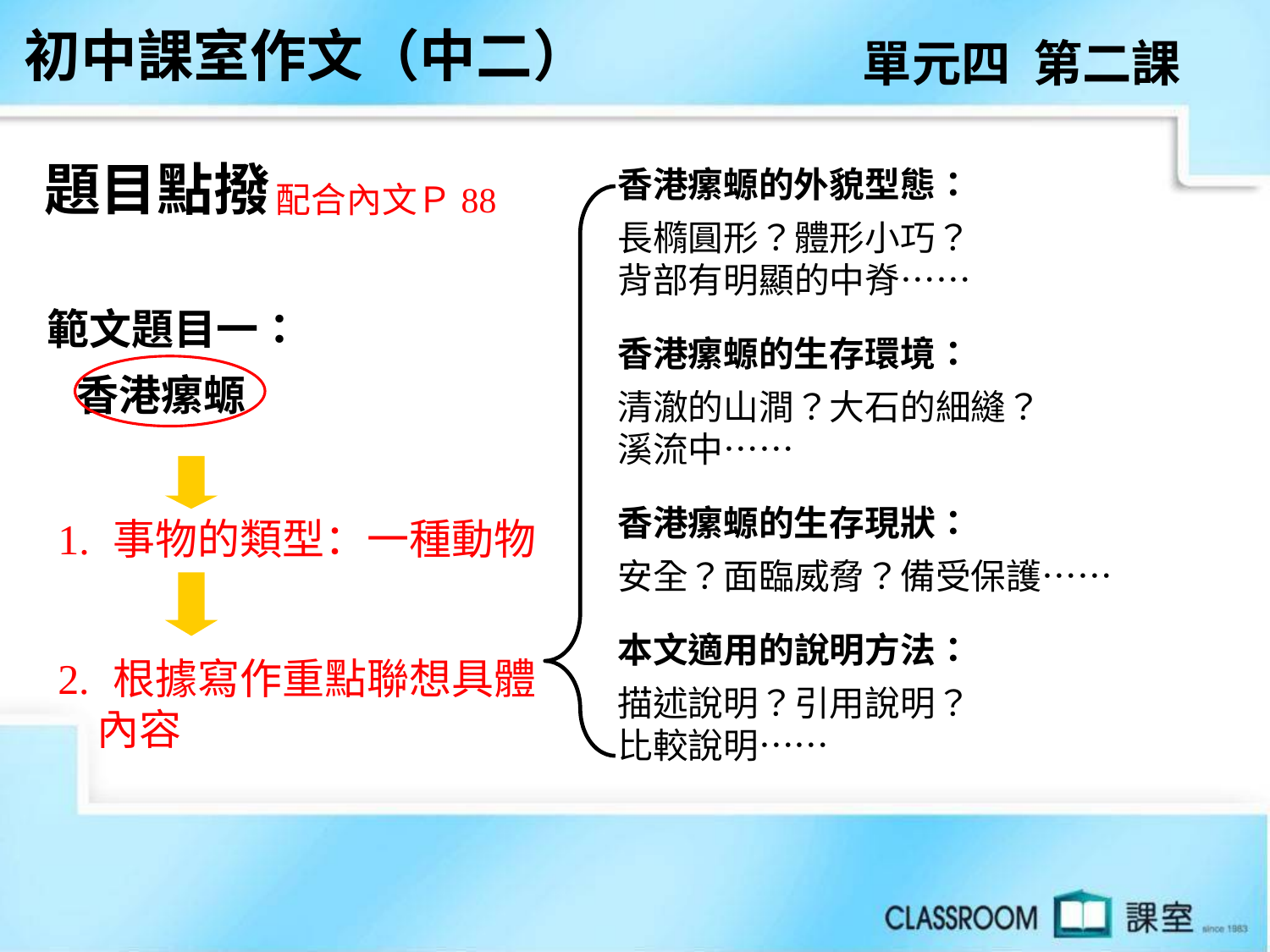

初中課室作文（中二）
單元四  第二課
題目點撥
香港瘰螈的外貌型態：
長橢圓形？體形小巧？
背部有明顯的中脊……

香港瘰螈的生存環境：
清澈的山澗？大石的細縫？
溪流中……

香港瘰螈的生存現狀：
安全？面臨威脅？備受保護……

本文適用的說明方法：
描述說明？引用說明？
比較說明……

配合內文Ｐ88

範文題目一：
  香港瘰螈

1. 事物的類型：一種動物

2. 根據寫作重點聯想具體
   內容